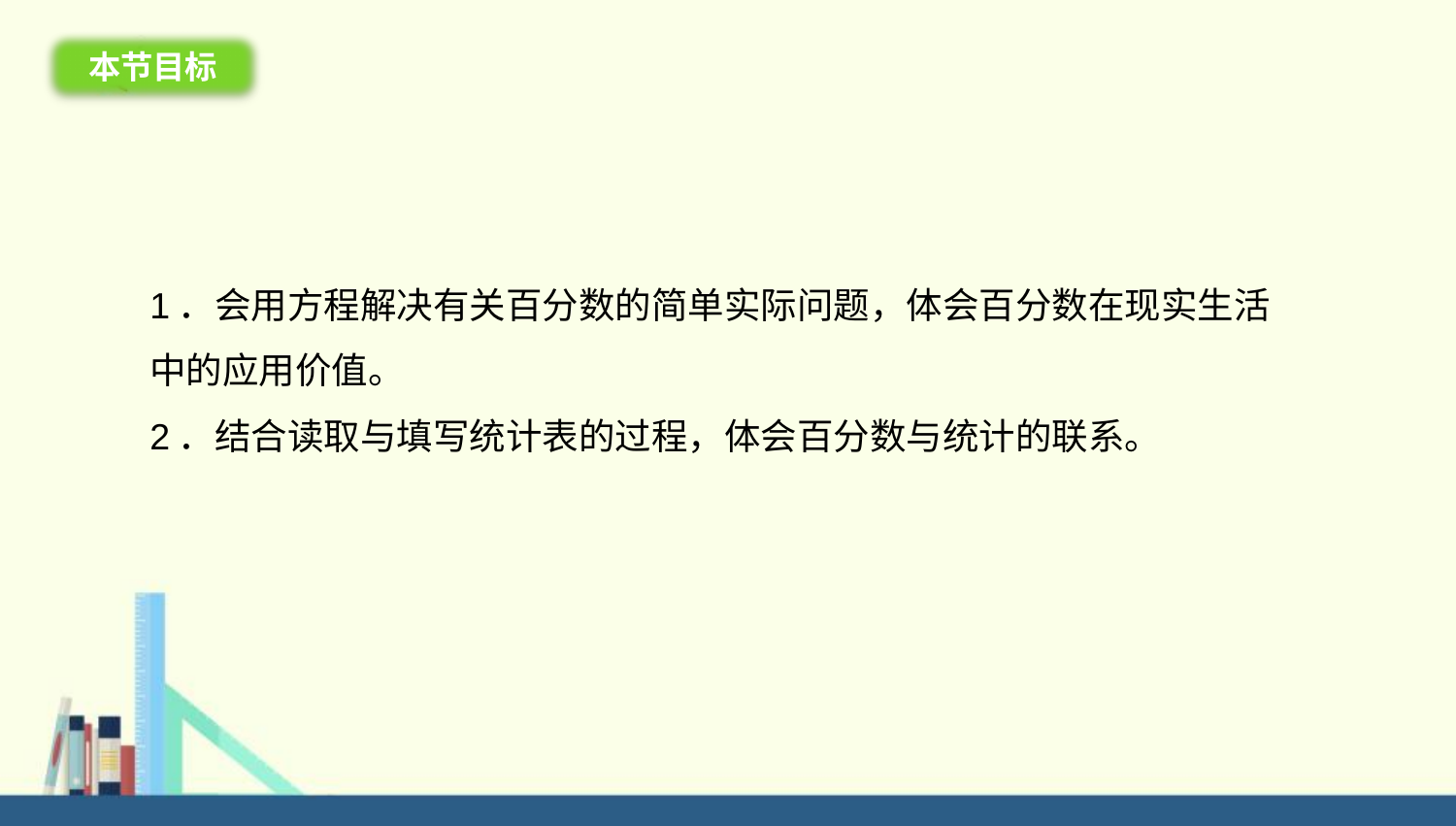

本节目标
1．会用方程解决有关百分数的简单实际问题，体会百分数在现实生活中的应用价值。
2．结合读取与填写统计表的过程，体会百分数与统计的联系。